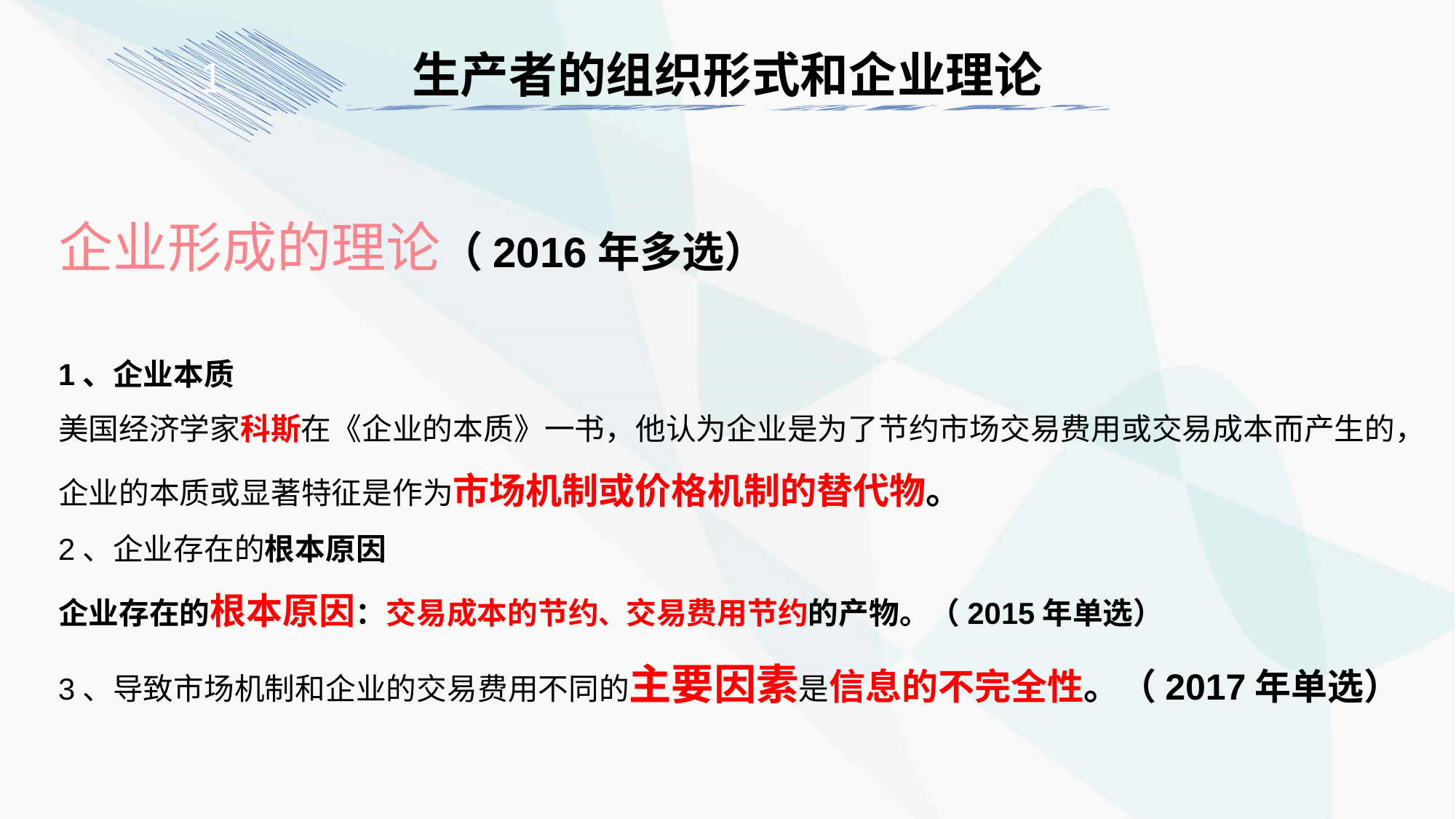

生产者的组织形式和企业理论
1
企业形成的理论（2016年多选）

1、企业本质
美国经济学家科斯在《企业的本质》一书，他认为企业是为了节约市场交易费用或交易成本而产生的，企业的本质或显著特征是作为市场机制或价格机制的替代物。
2、企业存在的根本原因
企业存在的根本原因：交易成本的节约、交易费用节约的产物。（2015年单选）
3、导致市场机制和企业的交易费用不同的主要因素是信息的不完全性。（2017年单选）